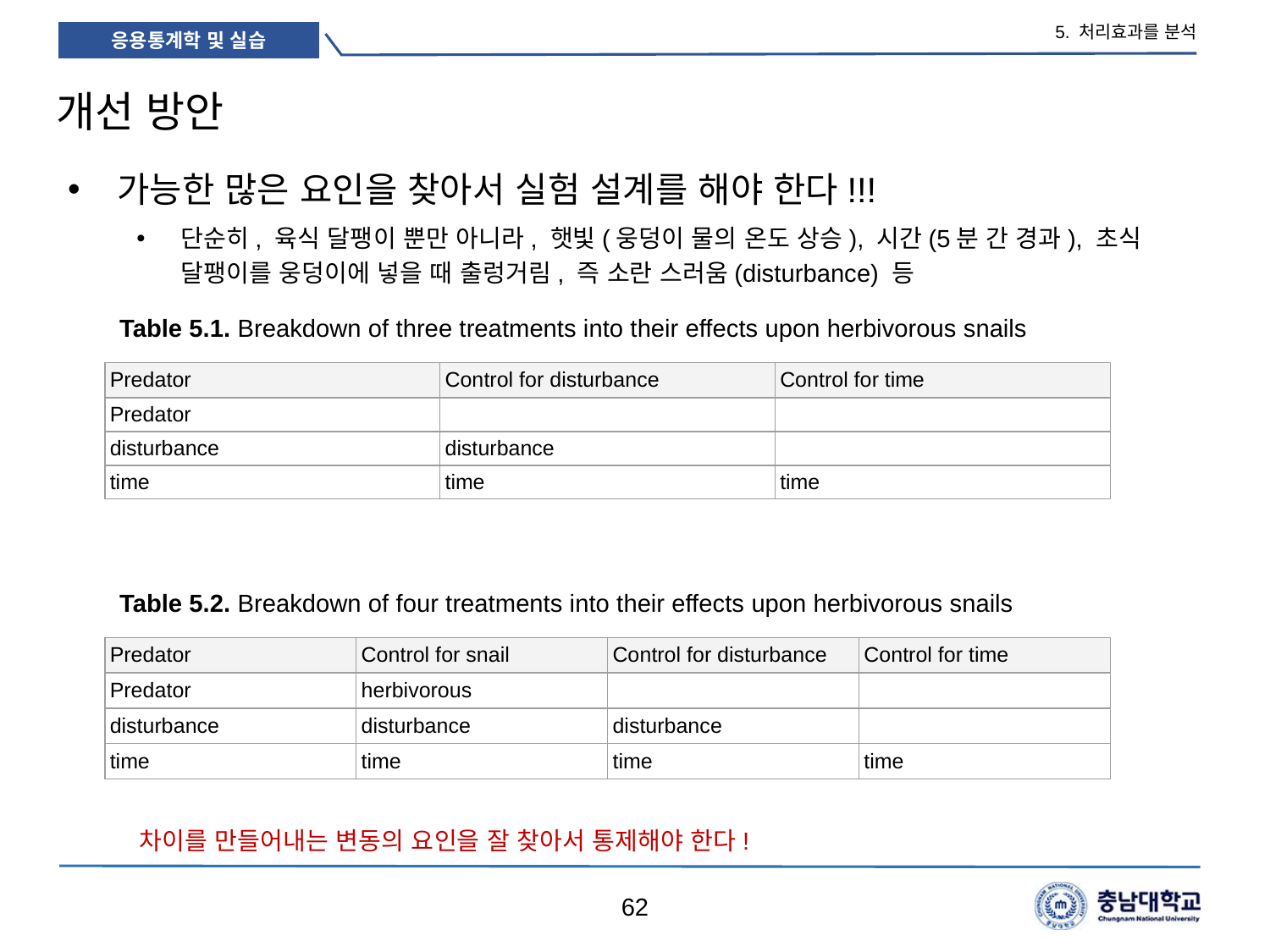

5. 처리효과를 분석
# 개선 방안
가능한 많은 요인을 찾아서 실험 설계를 해야 한다!!!
단순히, 육식 달팽이 뿐만 아니라, 햇빛(웅덩이 물의 온도 상승), 시간(5분 간 경과), 초식 달팽이를 웅덩이에 넣을 때 출렁거림, 즉 소란 스러움(disturbance) 등
Table 5.1. Breakdown of three treatments into their effects upon herbivorous snails
| Predator | Control for disturbance | Control for time |
| --- | --- | --- |
| Predator |  |  |
| disturbance | disturbance |  |
| time | time | time |
Table 5.2. Breakdown of four treatments into their effects upon herbivorous snails
| Predator | Control for snail | Control for disturbance | Control for time |
| --- | --- | --- | --- |
| Predator | herbivorous |  |  |
| disturbance | disturbance | disturbance |  |
| time | time | time | time |
차이를 만들어내는 변동의 요인을 잘 찾아서 통제해야 한다!
62